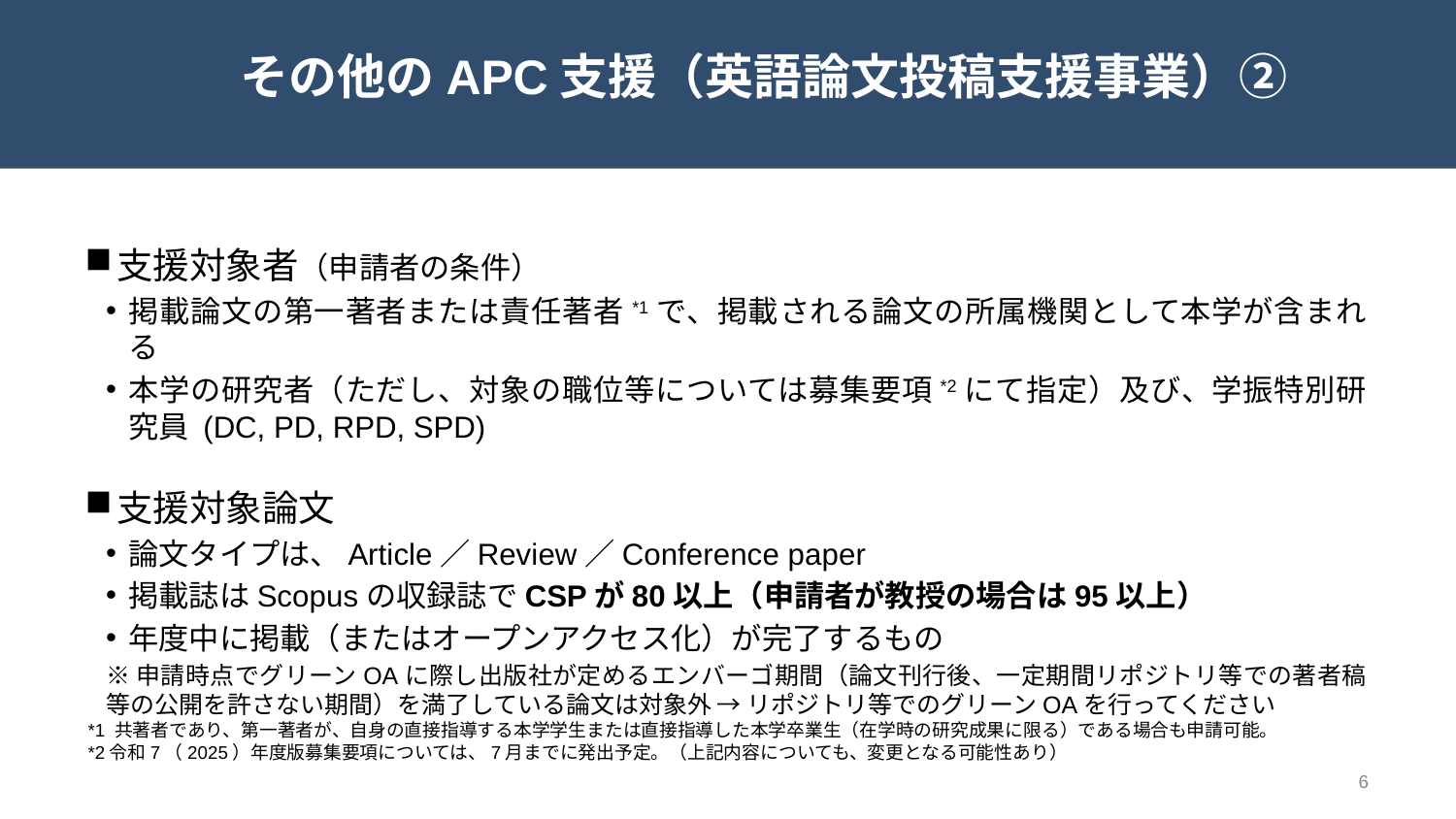

その他のAPC支援（英語論文投稿支援事業）②

支援対象者（申請者の条件）
掲載論文の第一著者または責任著者*1で、掲載される論文の所属機関として本学が含まれる
本学の研究者（ただし、対象の職位等については募集要項*2にて指定）及び、学振特別研究員 (DC, PD, RPD, SPD)

支援対象論文
論文タイプは、Article／Review／Conference paper
掲載誌はScopusの収録誌でCSPが80以上（申請者が教授の場合は95以上）
年度中に掲載（またはオープンアクセス化）が完了するもの
※申請時点でグリーンOAに際し出版社が定めるエンバーゴ期間（論文刊行後、一定期間リポジトリ等での著者稿等の公開を許さない期間）を満了している論文は対象外 → リポジトリ等でのグリーンOAを行ってください
*1 共著者であり、第一著者が、自身の直接指導する本学学生または直接指導した本学卒業生（在学時の研究成果に限る）である場合も申請可能。
*2令和7（2025）年度版募集要項については、7月までに発出予定。（上記内容についても、変更となる可能性あり）
6